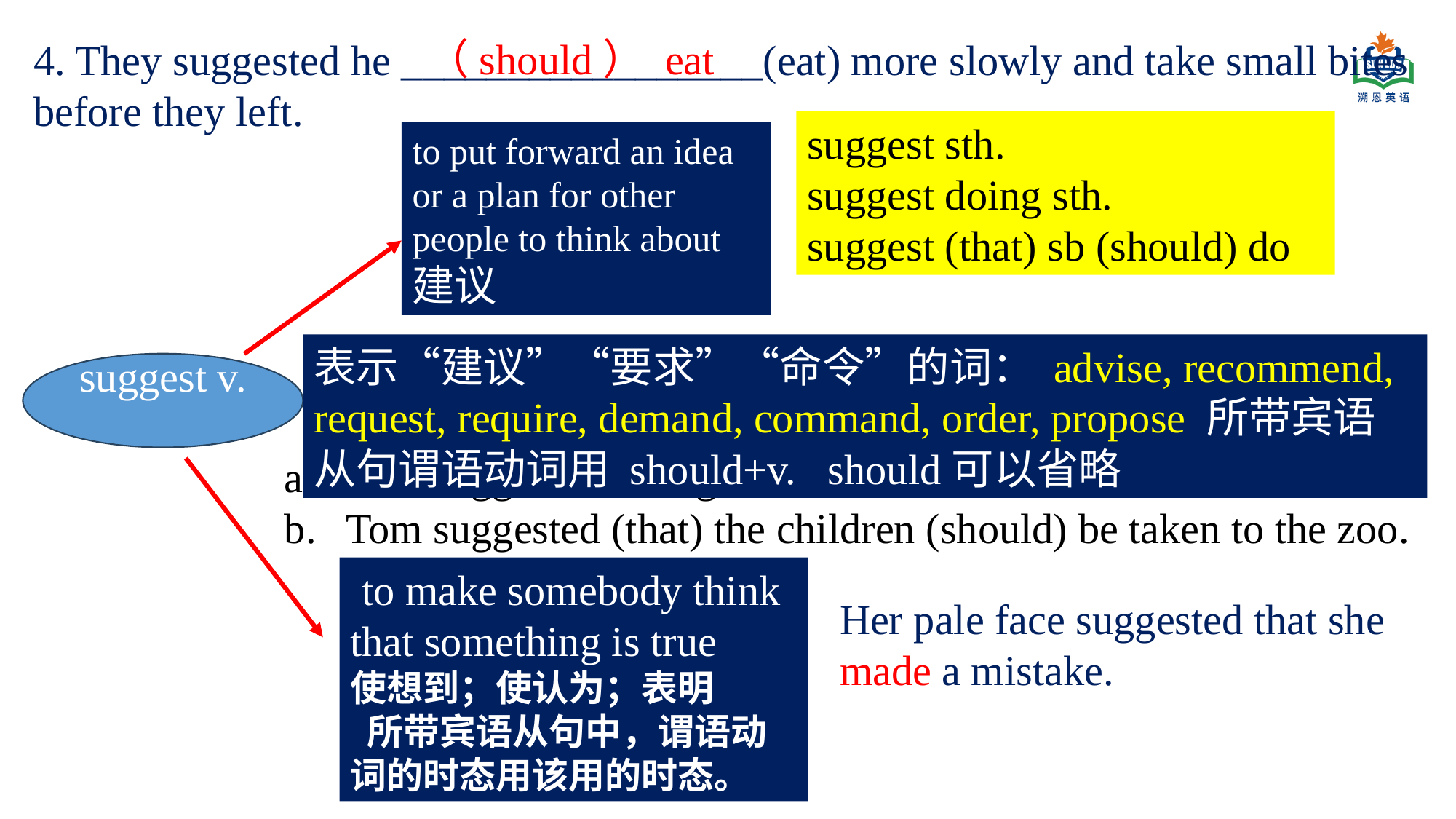

（should） eat
4. They suggested he _________________(eat) more slowly and take small bites before they left.
suggest sth.
suggest doing sth.
suggest (that) sb (should) do
to put forward an idea or a plan for other people to think about
建议
表示“建议”“要求”“命令”的词： advise, recommend, request, require, demand, command, order, propose 所带宾语从句谓语动词用 should+v.   should可以省略
1）他建议休息一下。
2）汤姆提议带孩子们去动物园。

He suggested a rest.
suggest v.
Tom suggested taking the children to the zoo.
Tom suggested (that) the children (should) be taken to the zoo.
 to make somebody think that something is true
使想到；使认为；表明
 所带宾语从句中，谓语动词的时态用该用的时态。
Her pale face suggested that she made a mistake.